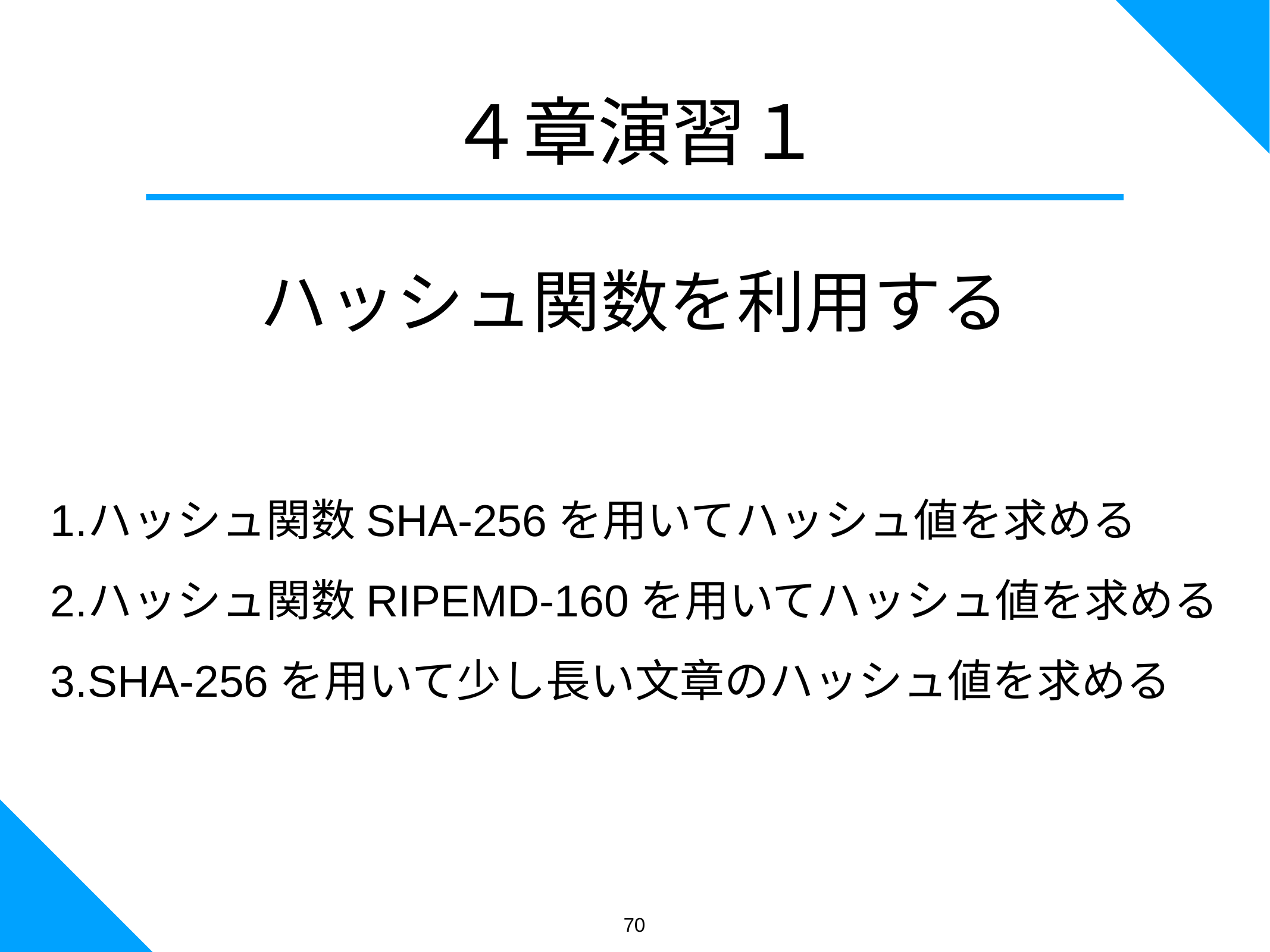

４章演習１
ハッシュ関数を利用する
ハッシュ関数SHA-256を用いてハッシュ値を求める
ハッシュ関数RIPEMD-160を用いてハッシュ値を求める
SHA-256を用いて少し長い文章のハッシュ値を求める
70